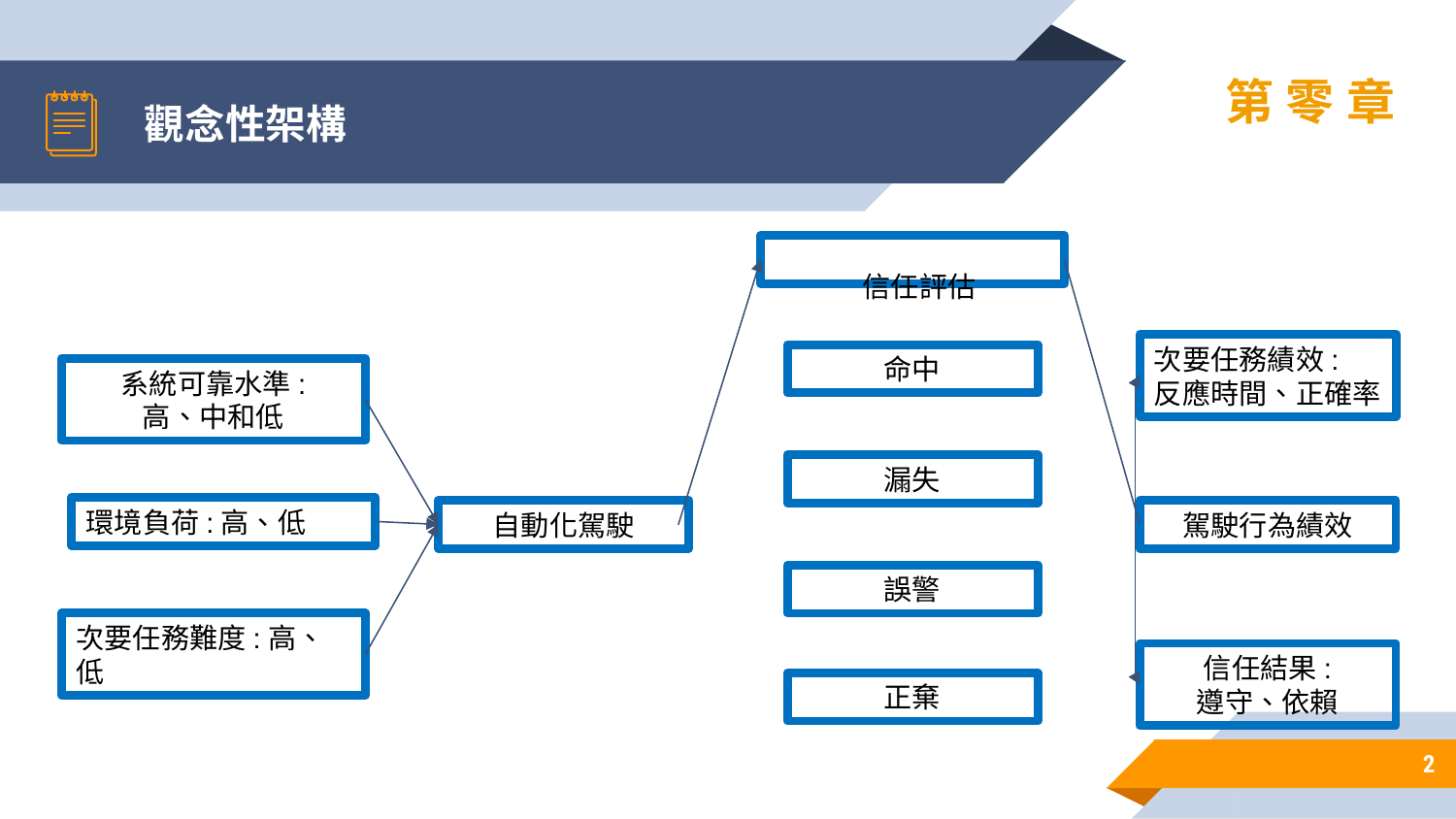

# 觀念性架構
第零章

信任評估
次要任務績效:
反應時間、正確率
命中
系統可靠水準:
高、中和低
漏失
環境負荷:高、低
自動化駕駛
駕駛行為績效
誤警
次要任務難度:高、低
信任結果:
遵守、依賴
正棄
2